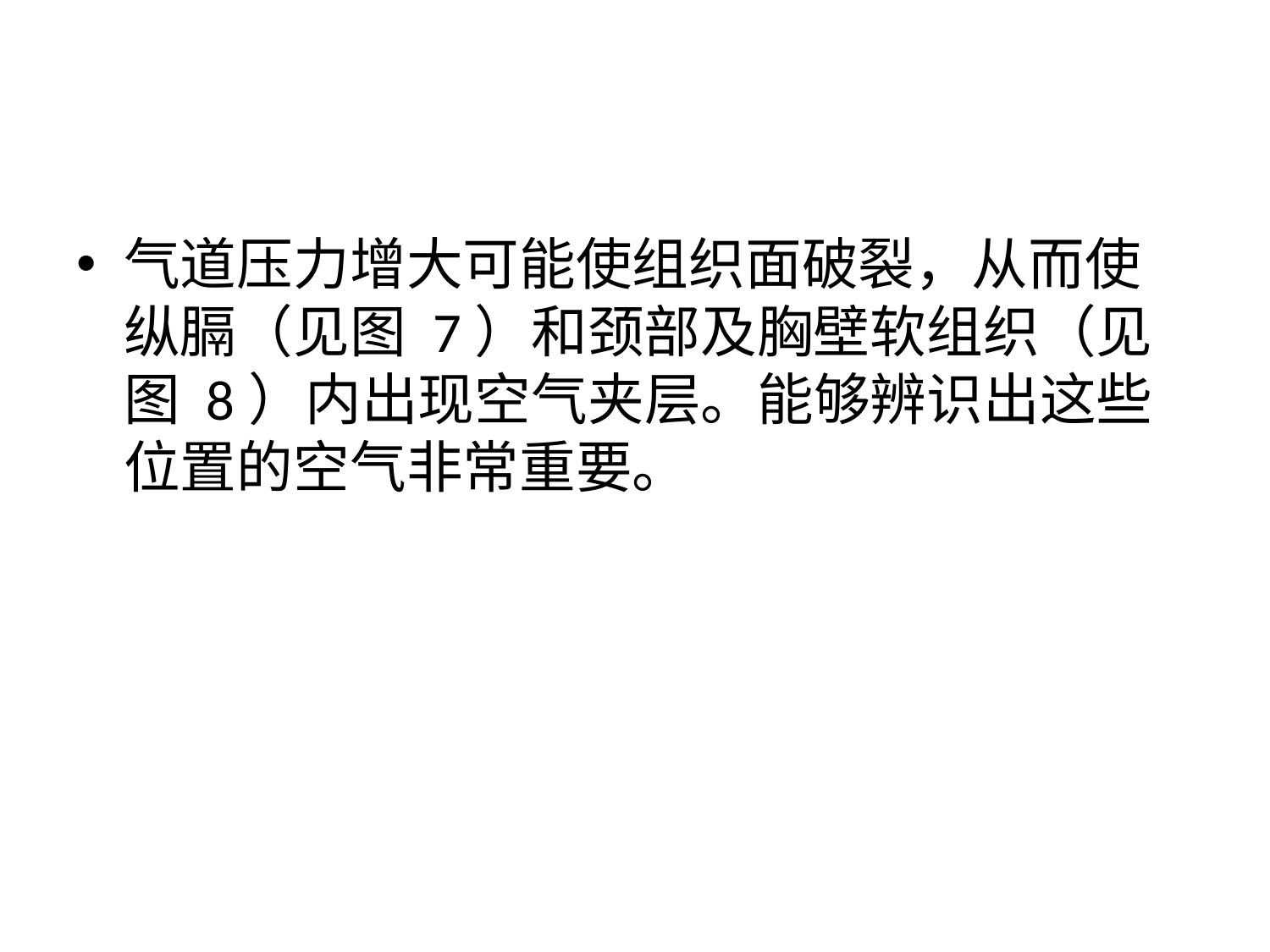

#
气道压力增大可能使组织面破裂，从而使纵膈（见图 7）和颈部及胸壁软组织（见图 8）内出现空气夹层。能够辨识出这些位置的空气非常重要。